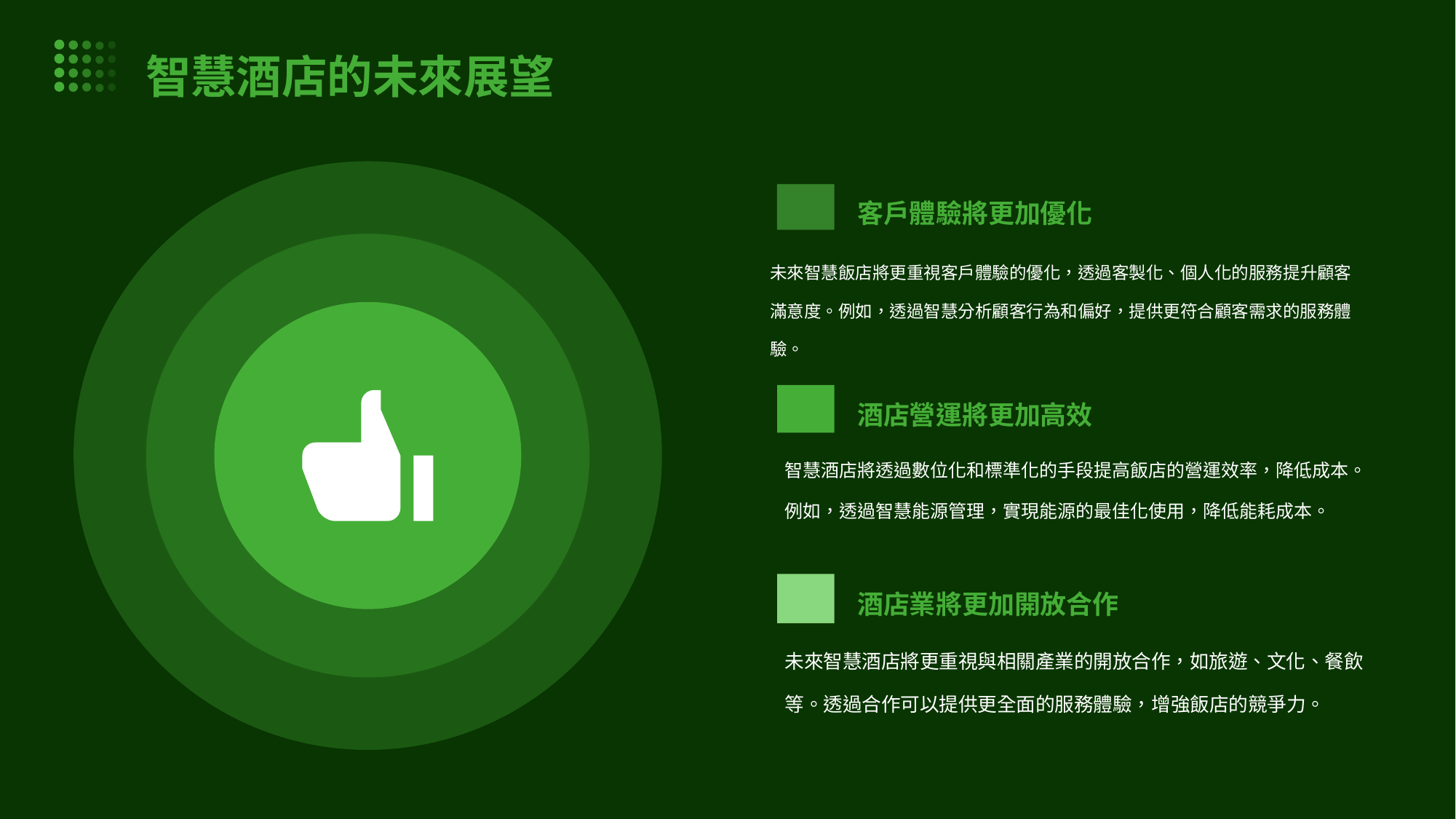

智慧酒店的未來展望

客戶體驗將更加優化

未來智慧飯店將更重視客戶體驗的優化，透過客製化、個人化的服務提升顧客滿意度。例如，透過智慧分析顧客行為和偏好，提供更符合顧客需求的服務體驗。

酒店營運將更加高效

智慧酒店將透過數位化和標準化的手段提高飯店的營運效率，降低成本。例如，透過智慧能源管理，實現能源的最佳化使用，降低能耗成本。
酒店業將更加開放合作

未來智慧酒店將更重視與相關產業的開放合作，如旅遊、文化、餐飲等。透過合作可以提供更全面的服務體驗，增強飯店的競爭力。